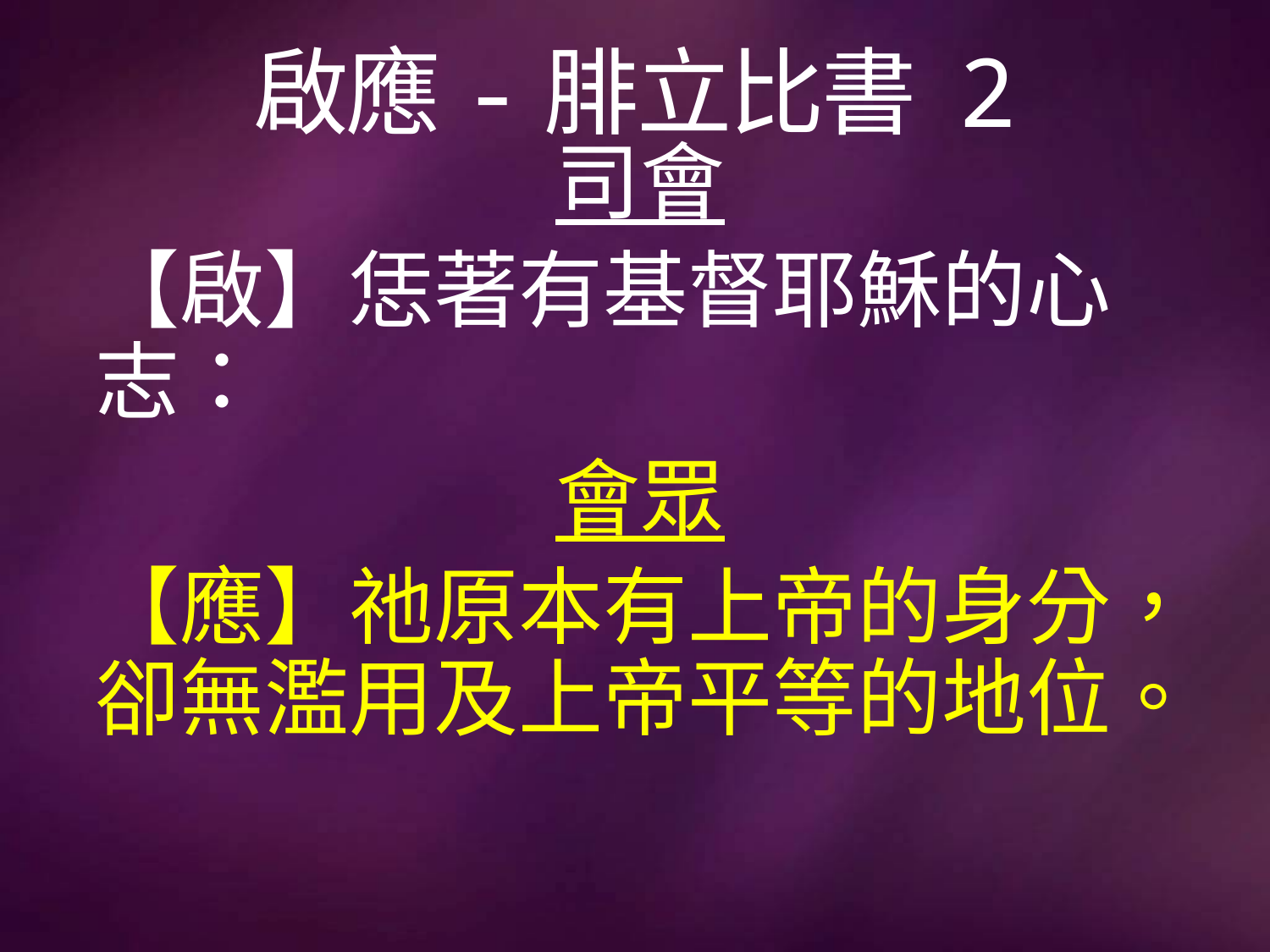

# 啟應-腓立比書 2
司會
【啟】恁著有基督耶穌的心志：

會眾
【應】祂原本有上帝的身分，卻無濫用及上帝平等的地位。